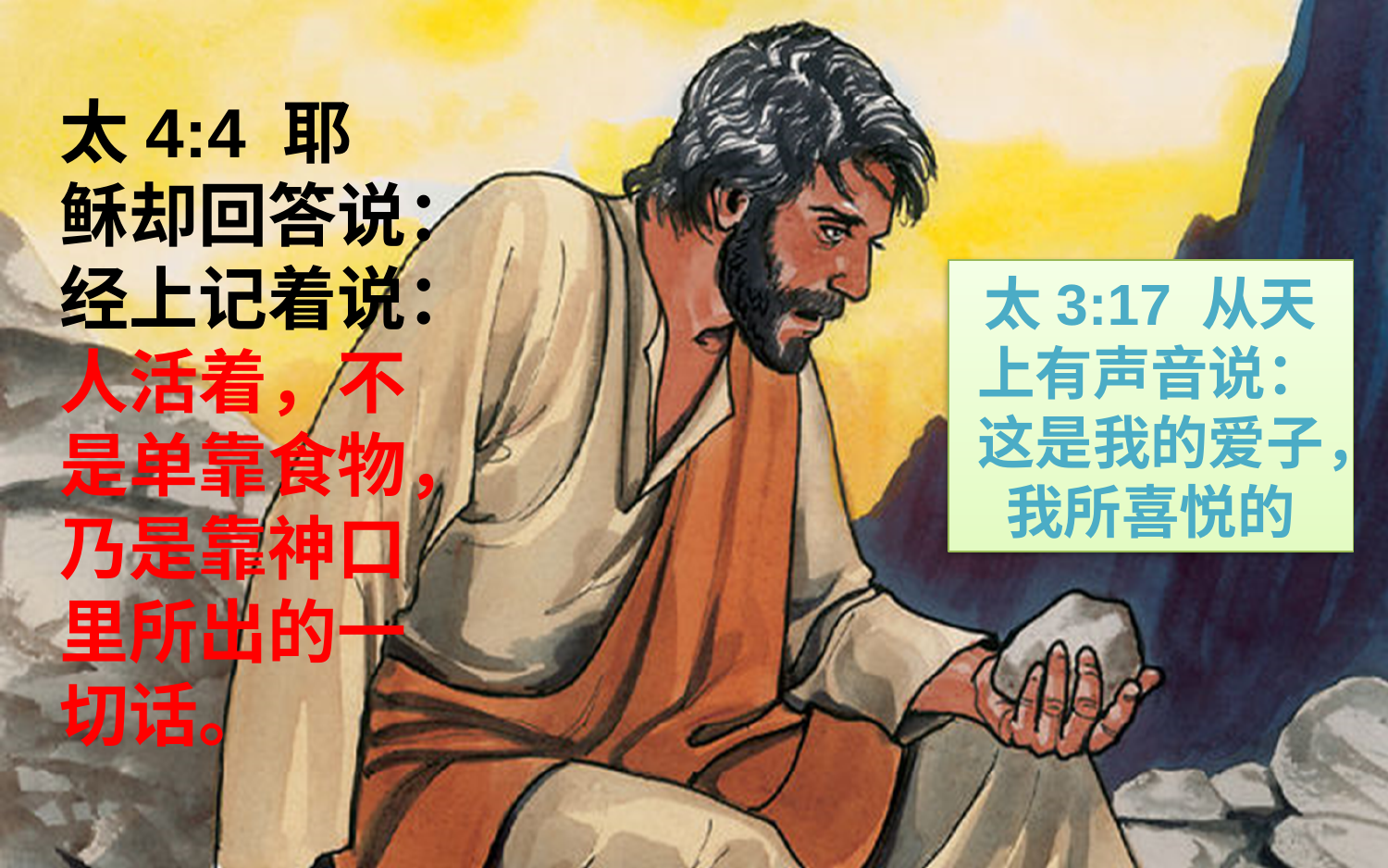

太4:4 耶稣却回答说：经上记着说：人活着，不是单靠食物，乃是靠神口里所出的一切话。

太3:17 从天上有声音说：这是我的爱子，我所喜悦的